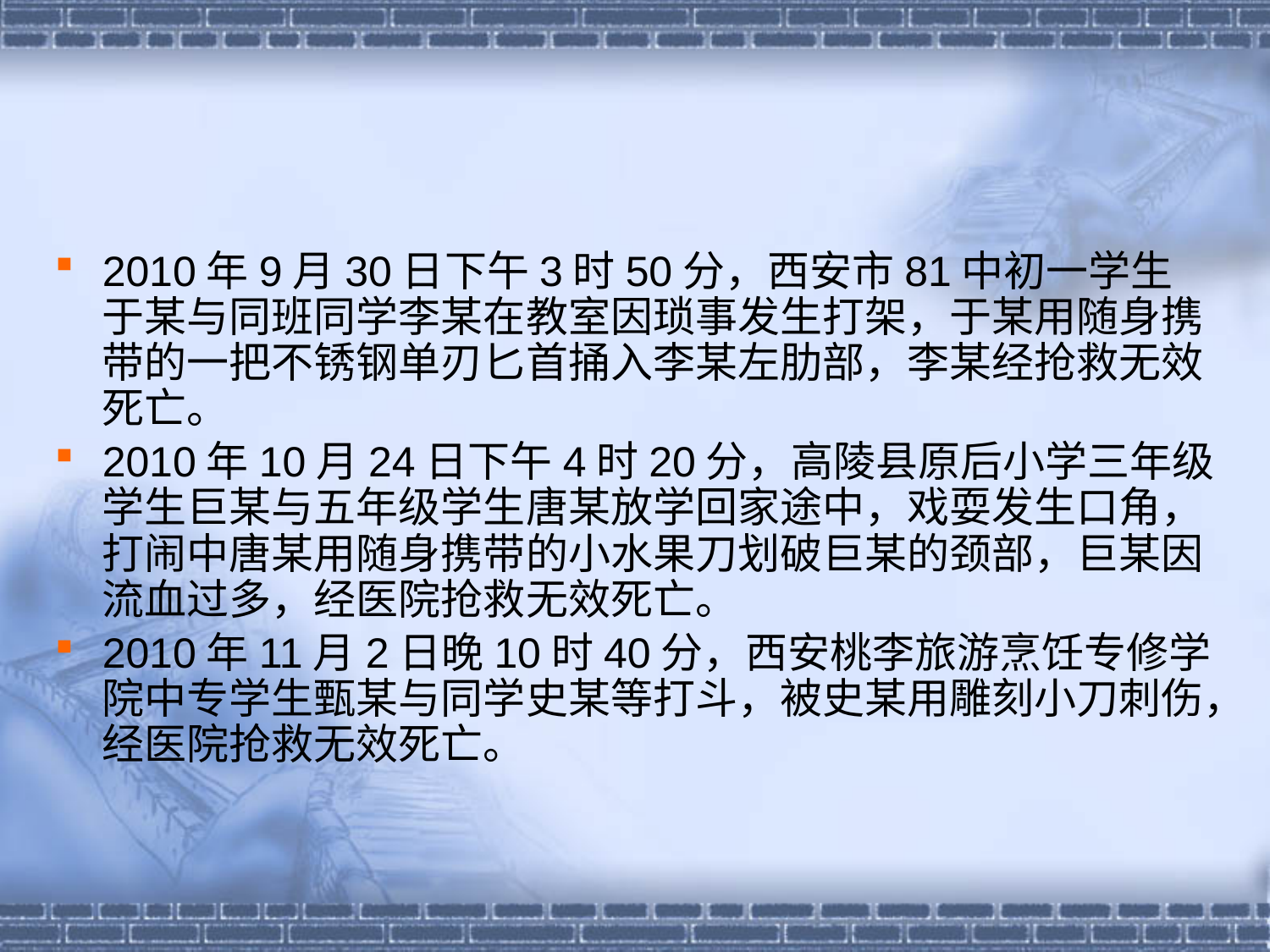

#
2010年9月30日下午3时50分，西安市81中初一学生于某与同班同学李某在教室因琐事发生打架，于某用随身携带的一把不锈钢单刃匕首捅入李某左肋部，李某经抢救无效死亡。
2010年10月24日下午4时20分，高陵县原后小学三年级学生巨某与五年级学生唐某放学回家途中，戏耍发生口角，打闹中唐某用随身携带的小水果刀划破巨某的颈部，巨某因流血过多，经医院抢救无效死亡。
2010年11月2日晚10时40分，西安桃李旅游烹饪专修学院中专学生甄某与同学史某等打斗，被史某用雕刻小刀刺伤，经医院抢救无效死亡。